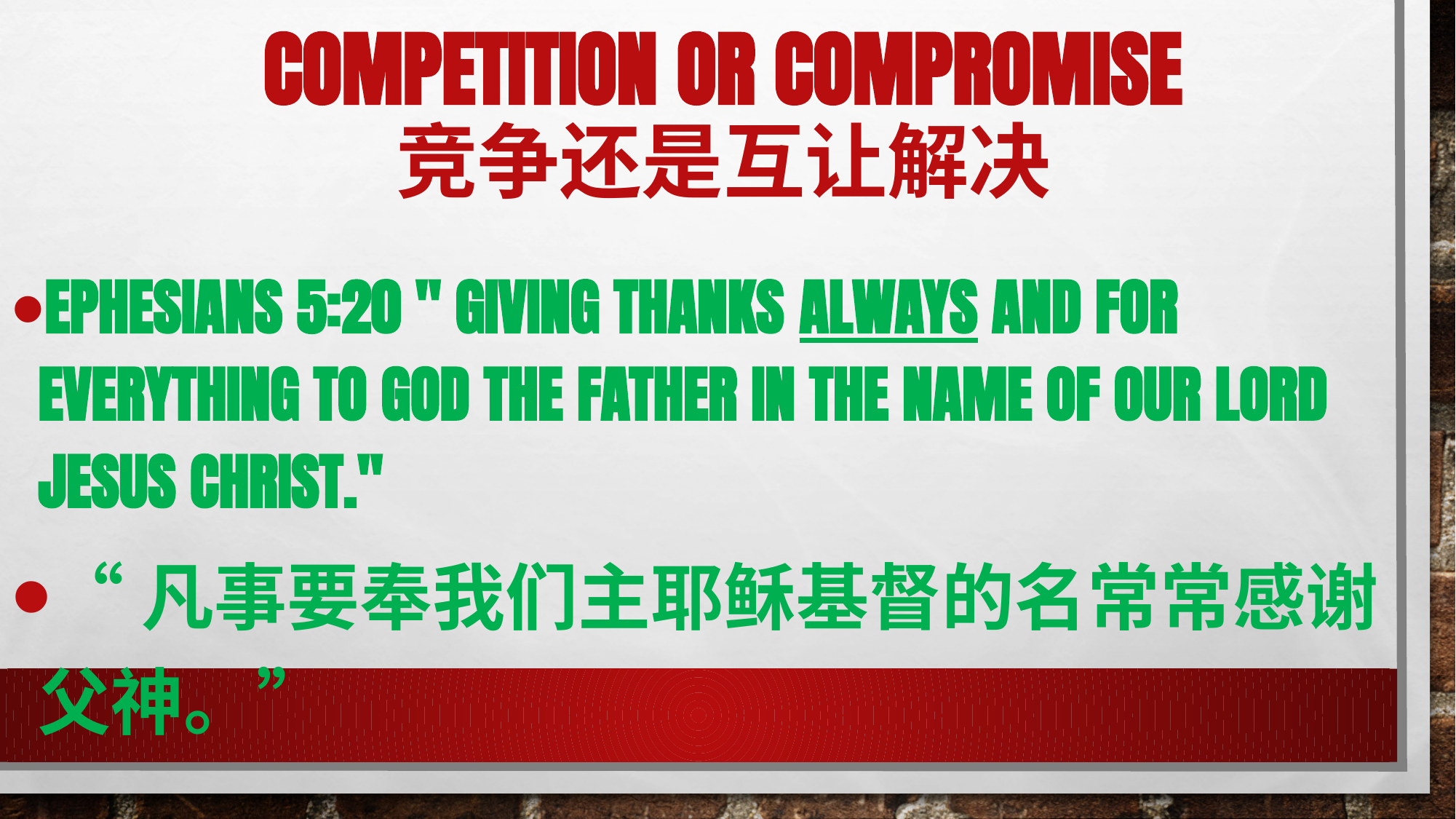

# COMPETITION OR COMPROMISE 竞争还是互让解决
Ephesians 5:20 " Giving Thanks always and for everything to god the father in the name of our lord jesus Christ."
“凡事要奉我们主耶稣基督的名常常感谢父神。”